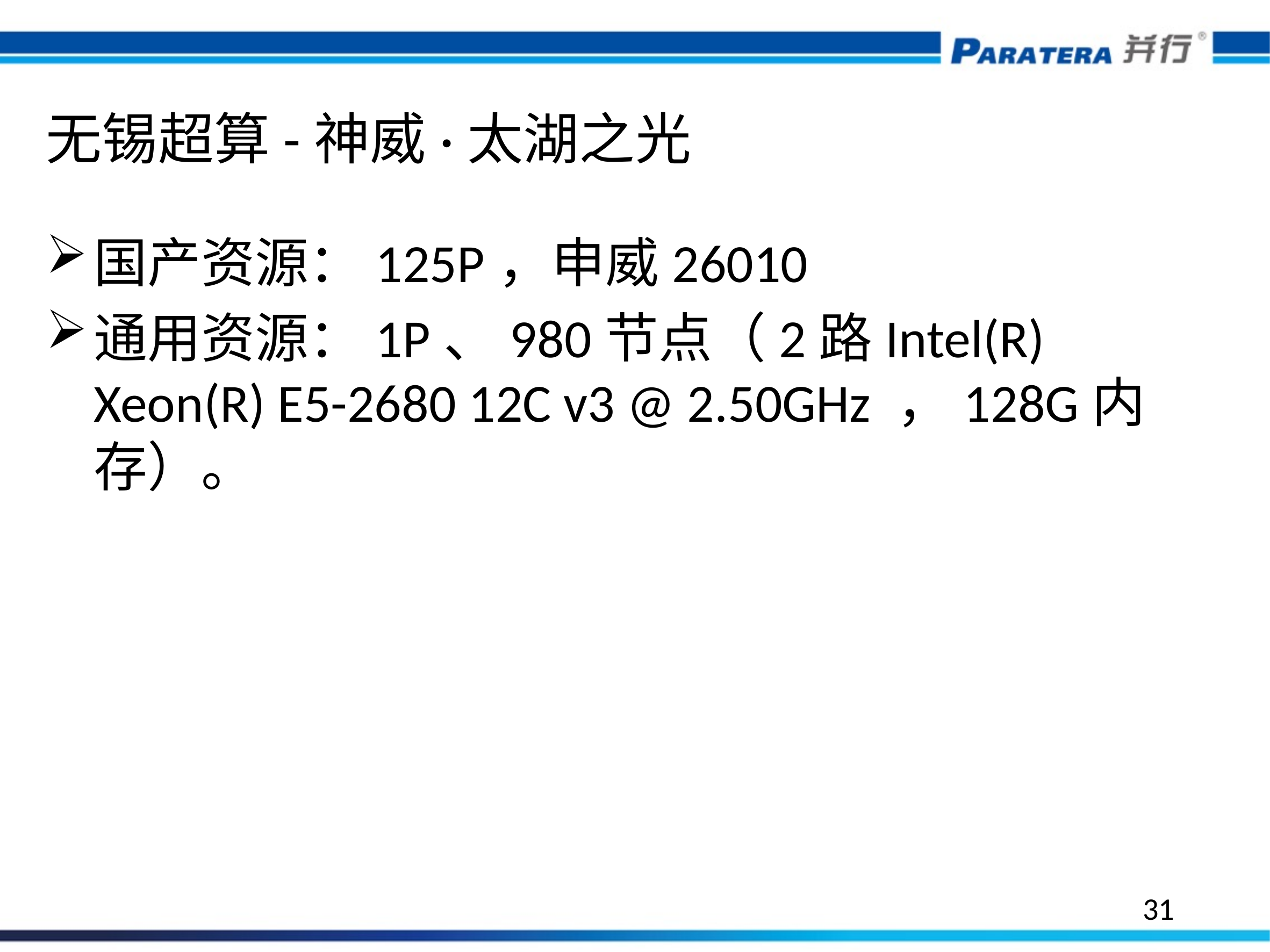

# 无锡超算-神威·太湖之光
国产资源：125P，申威26010
通用资源：1P、980节点（2路Intel(R) Xeon(R) E5-2680 12C v3 @ 2.50GHz ，128G内存）。
31